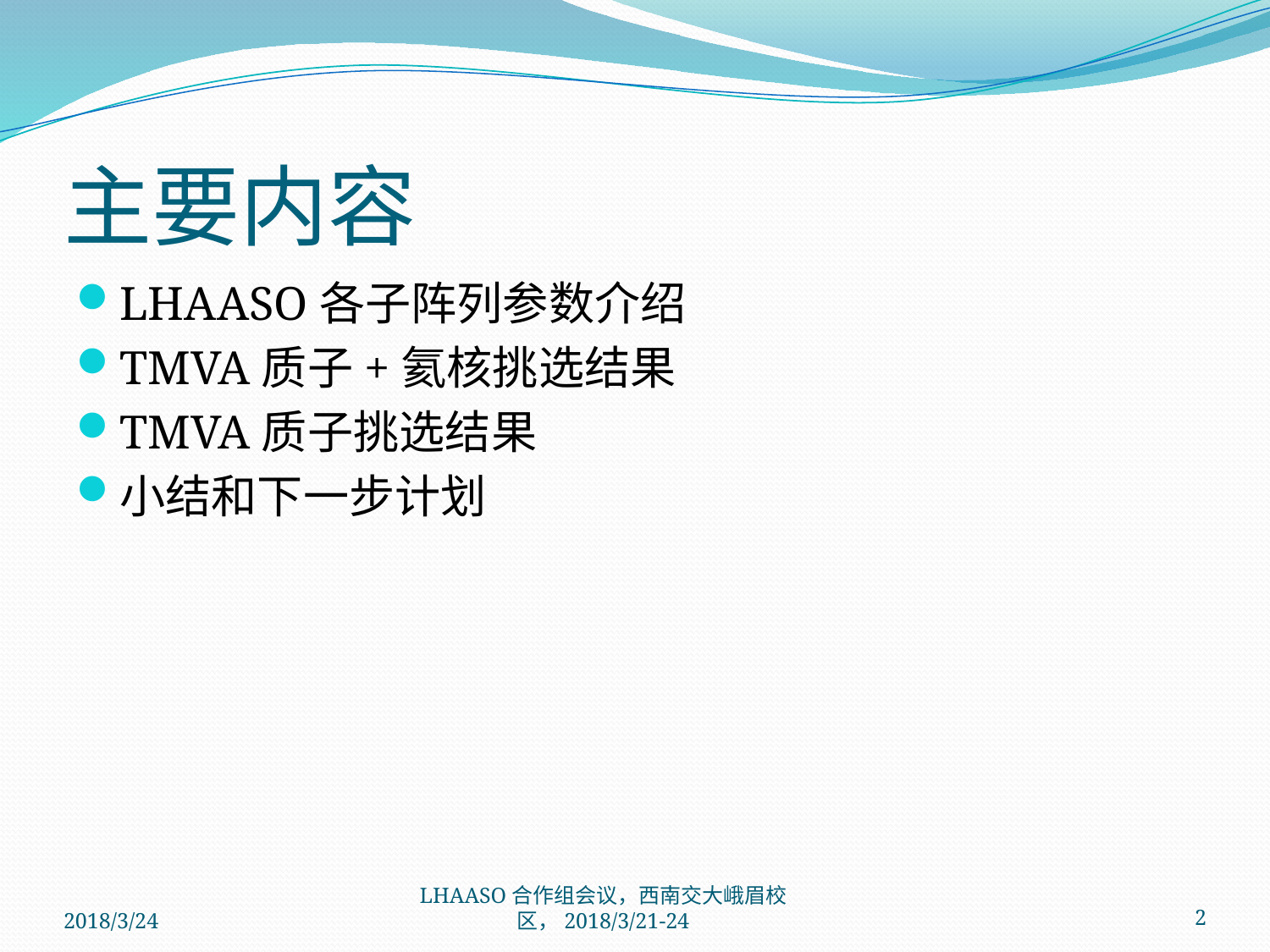

# 主要内容
LHAASO各子阵列参数介绍
TMVA质子+氦核挑选结果
TMVA质子挑选结果
小结和下一步计划
2018/3/24
LHAASO合作组会议，西南交大峨眉校区，2018/3/21-24
2